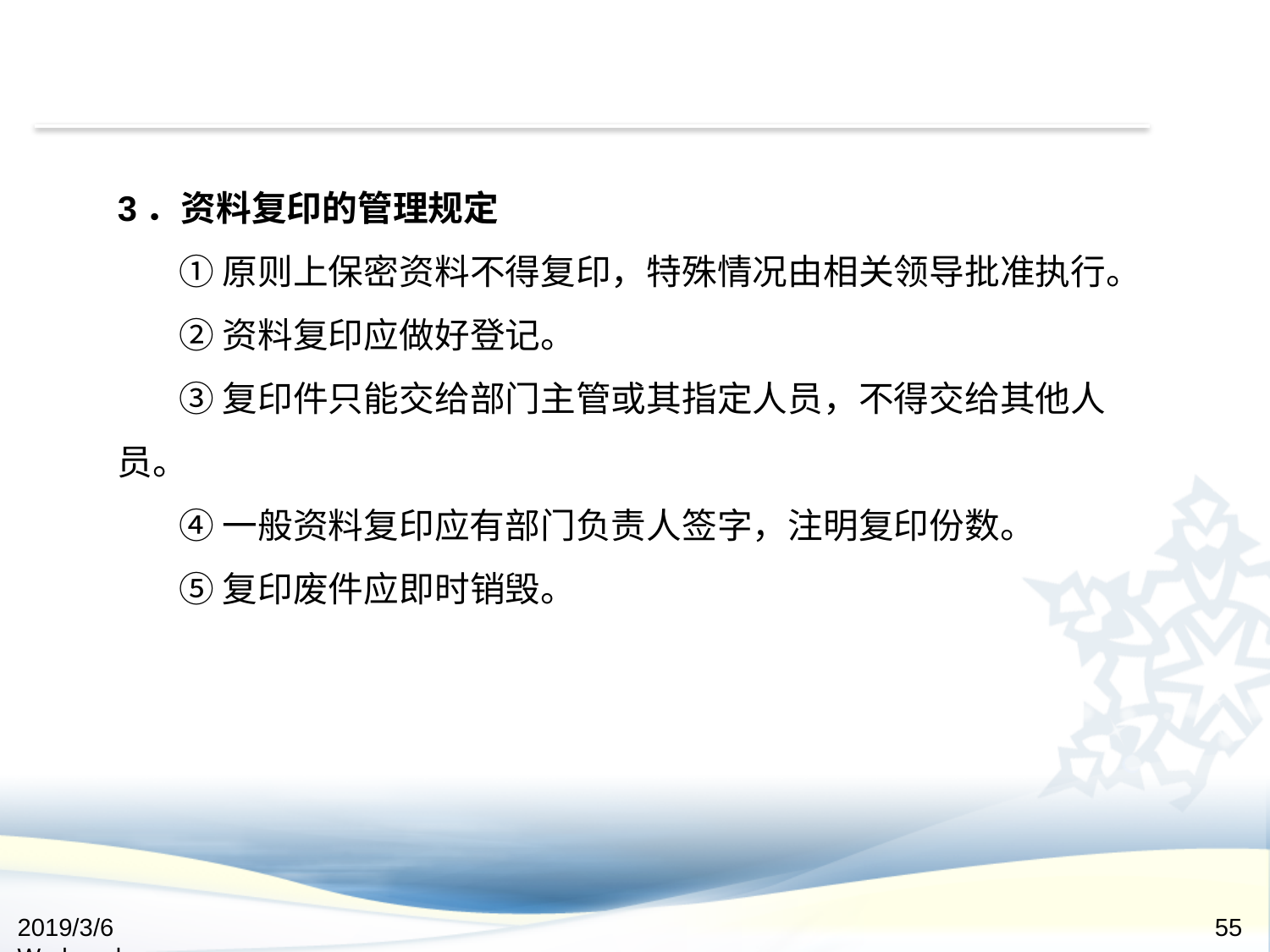

3．资料复印的管理规定
①原则上保密资料不得复印，特殊情况由相关领导批准执行。
②资料复印应做好登记。
③复印件只能交给部门主管或其指定人员，不得交给其他人员。
④一般资料复印应有部门负责人签字，注明复印份数。
⑤复印废件应即时销毁。